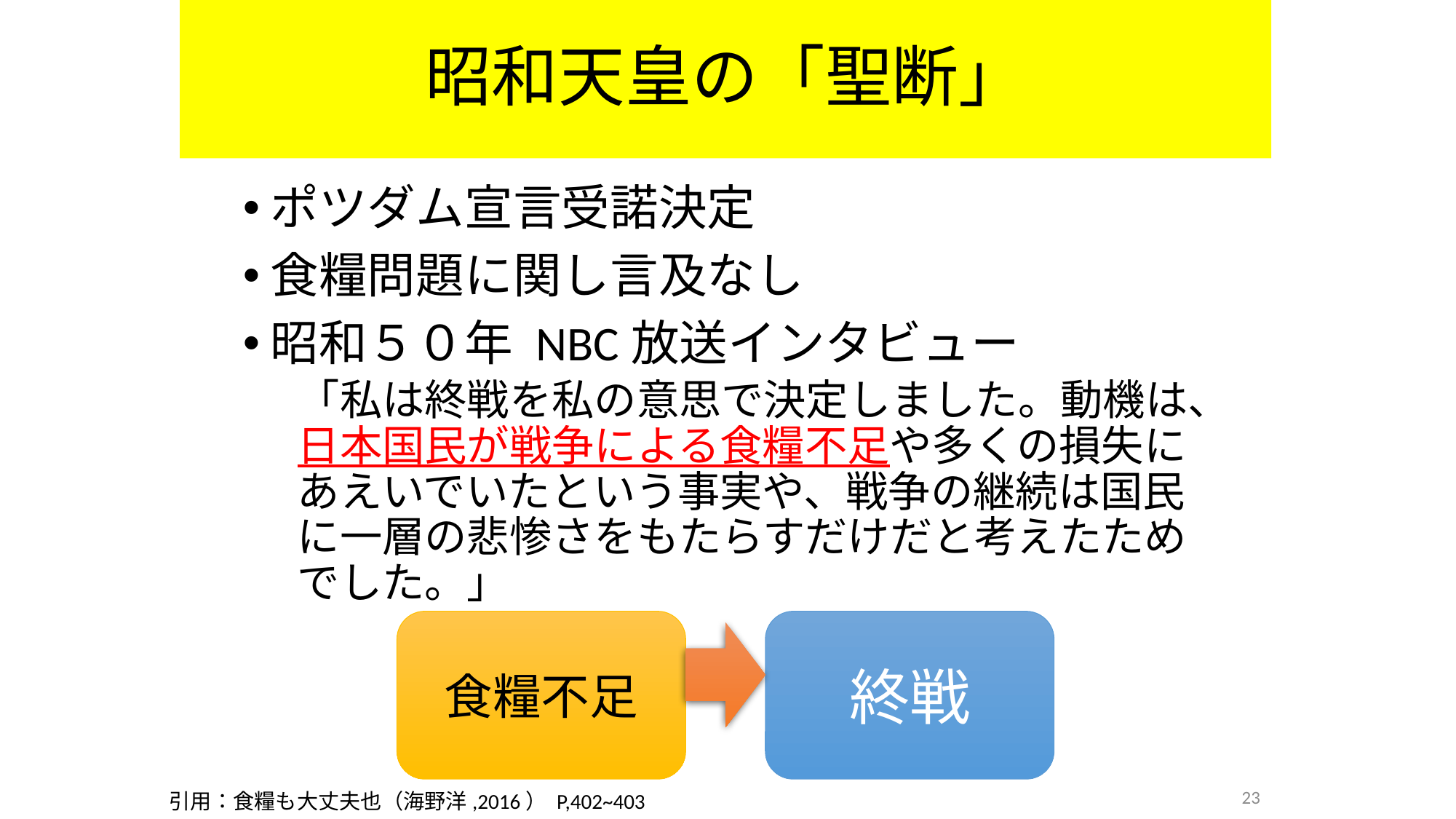

# 昭和天皇の「聖断」
ポツダム宣言受諾決定
食糧問題に関し言及なし
昭和５０年 NBC放送インタビュー
「私は終戦を私の意思で決定しました。動機は、日本国民が戦争による食糧不足や多くの損失にあえいでいたという事実や、戦争の継続は国民に一層の悲惨さをもたらすだけだと考えたためでした。」

食糧不足
終戦

23
引用：食糧も大丈夫也（海野洋,2016） P,402~403